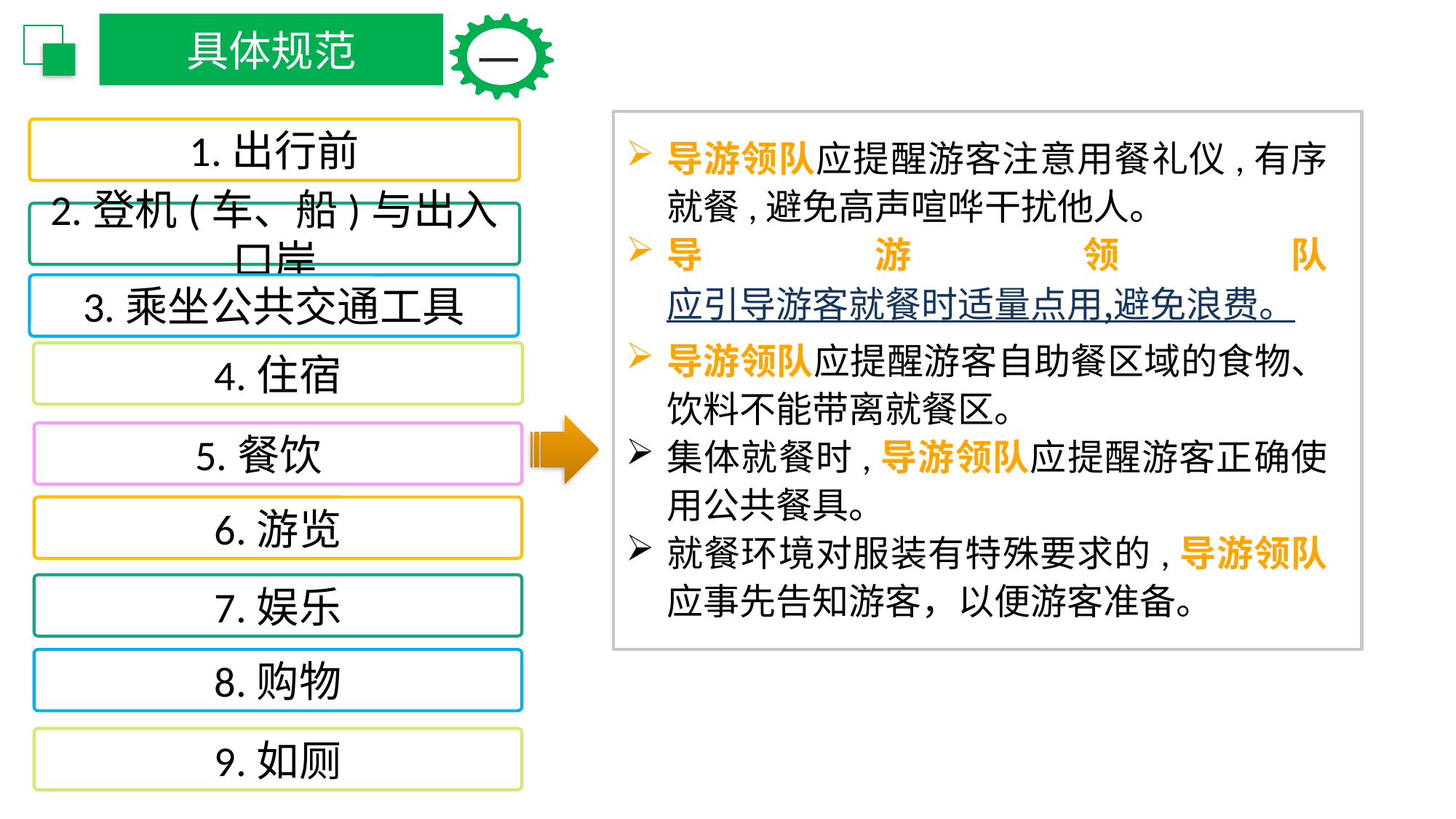

具体规范

一

1.出行前
导游领队应提醒游客注意用餐礼仪,有序就餐,避免高声喧哗干扰他人。
导游领队应引导游客就餐时适量点用,避免浪费。
导游领队应提醒游客自助餐区域的食物、饮料不能带离就餐区。
集体就餐时,导游领队应提醒游客正确使用公共餐具。
就餐环境对服装有特殊要求的,导游领队应事先告知游客，以便游客准备。
2.登机(车、船)与出入口岸
3.乘坐公共交通工具
4.住宿

5.餐饮
6.游览
7.娱乐
8.购物
9.如厕